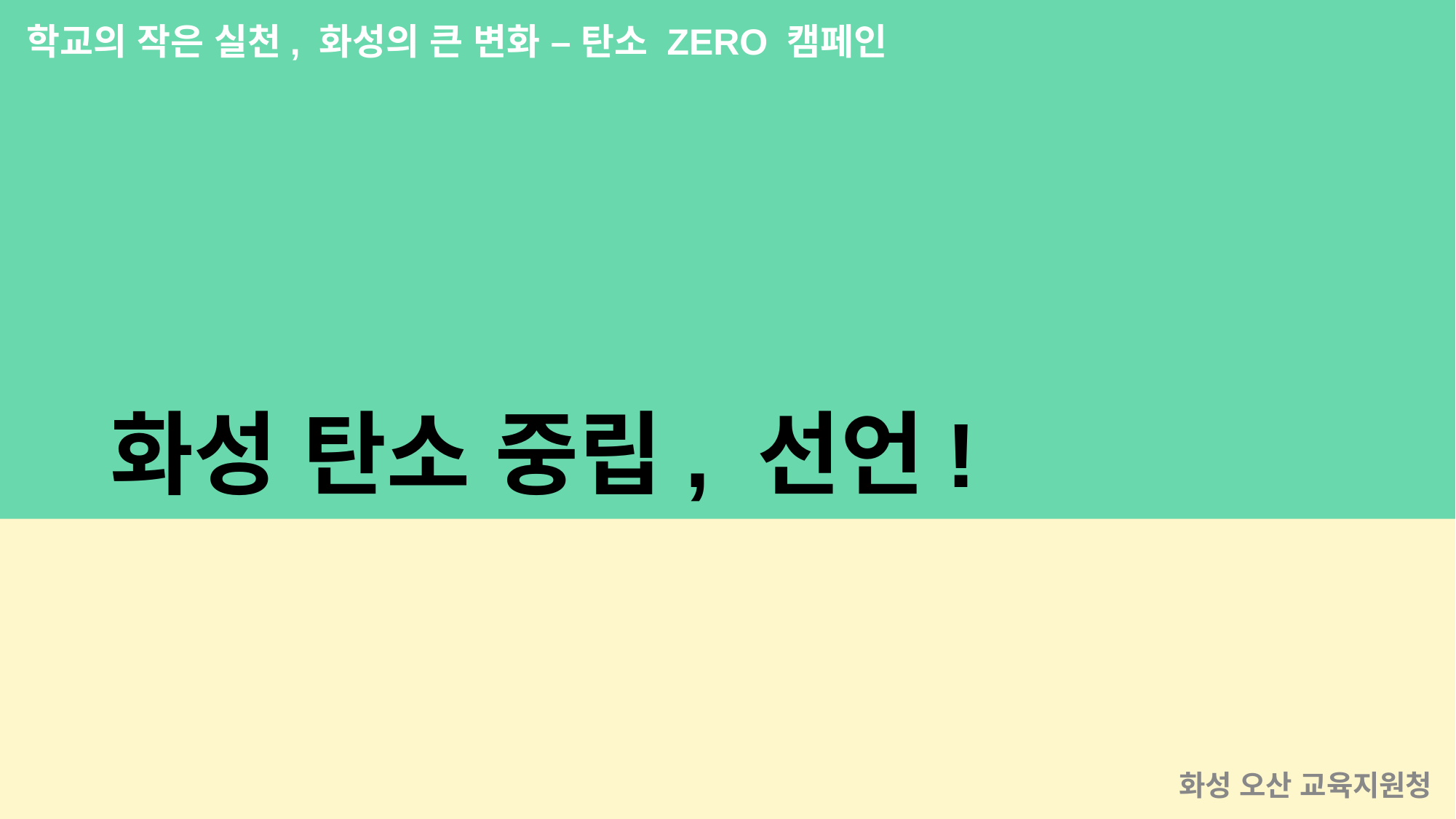

학교의 작은 실천, 화성의 큰 변화 – 탄소 ZERO 캠페인
# 화성 탄소 중립, 선언!
화성 오산 교육지원청